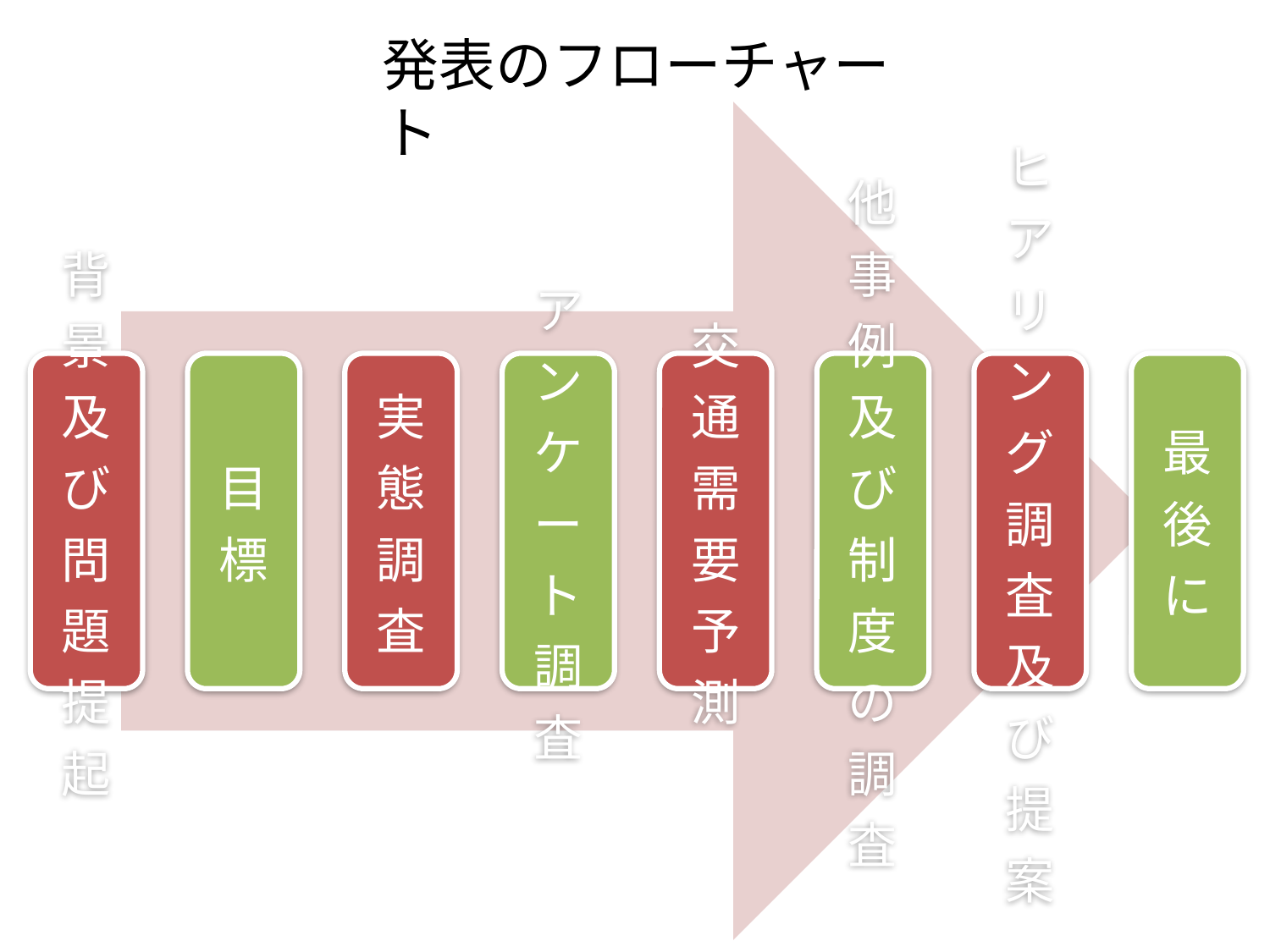

発表のフローチャート
背景及び問題提起
実態調査
アンケート調査
ヒアリング調査及び提案
最後に
交通需要予測
他事例及び制度の調査
目標